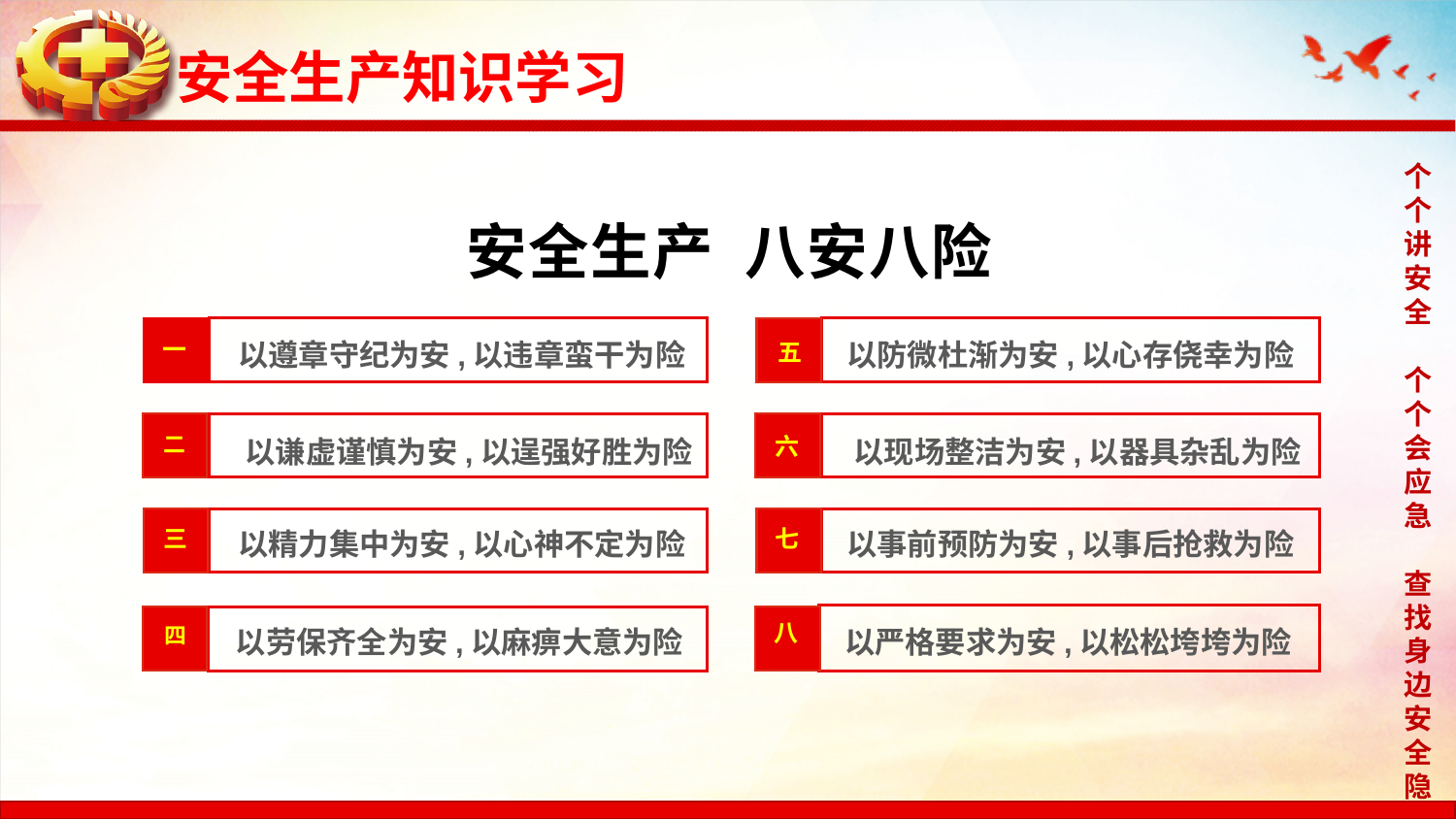

安全生产知识学习
安全生产  八安八险

一
以遵章守纪为安,以违章蛮干为险

以防微杜渐为安,以心存侥幸为险
五

二
以谦虚谨慎为安,以逞强好胜为险

六
以现场整洁为安,以器具杂乱为险

三
以精力集中为安,以心神不定为险

七
以事前预防为安,以事后抢救为险

八
以严格要求为安,以松松垮垮为险

四
以劳保齐全为安,以麻痹大意为险